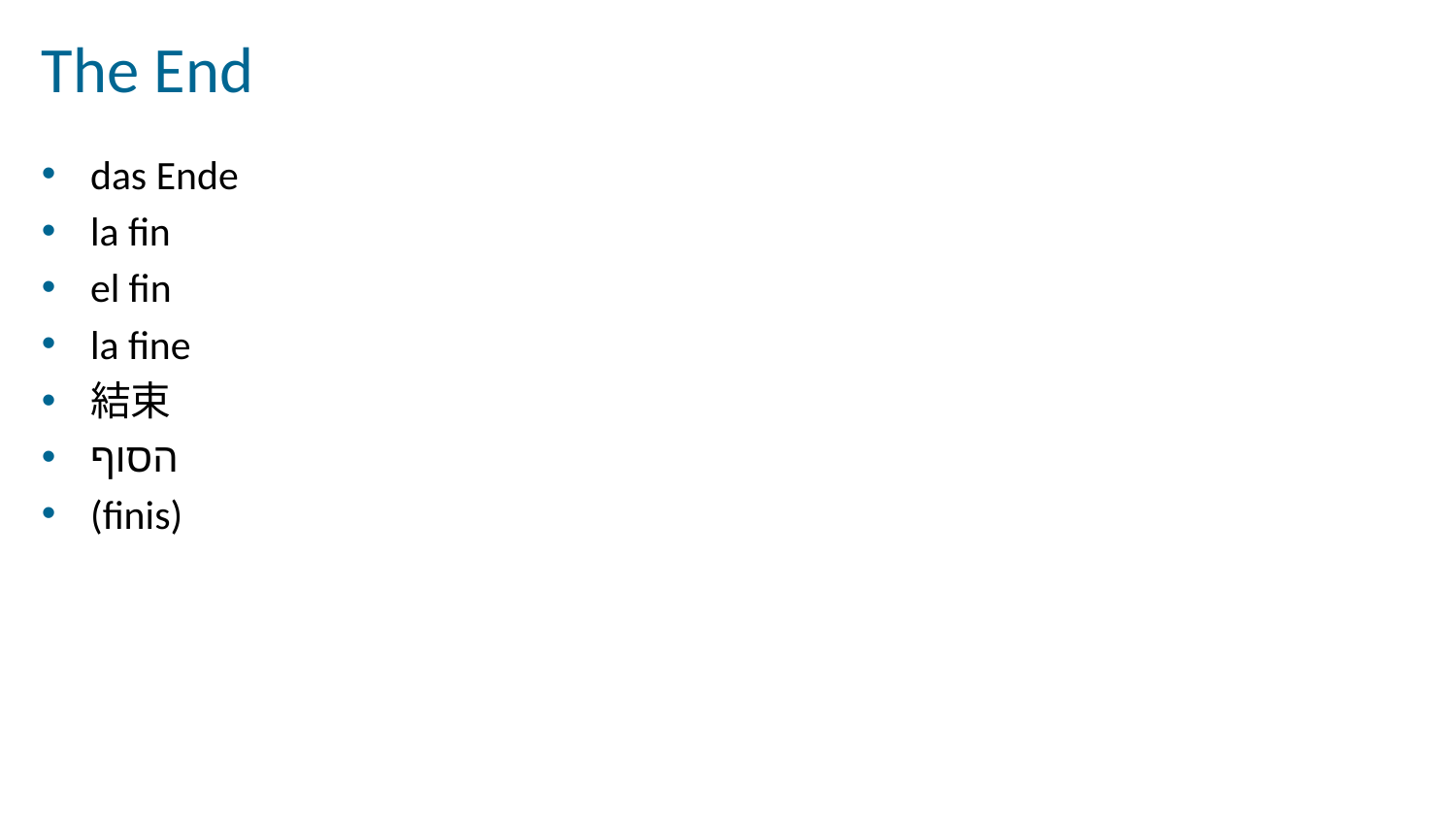

# The End
das Ende
la fin
el fin
la fine
結束
הסוף
(finis)